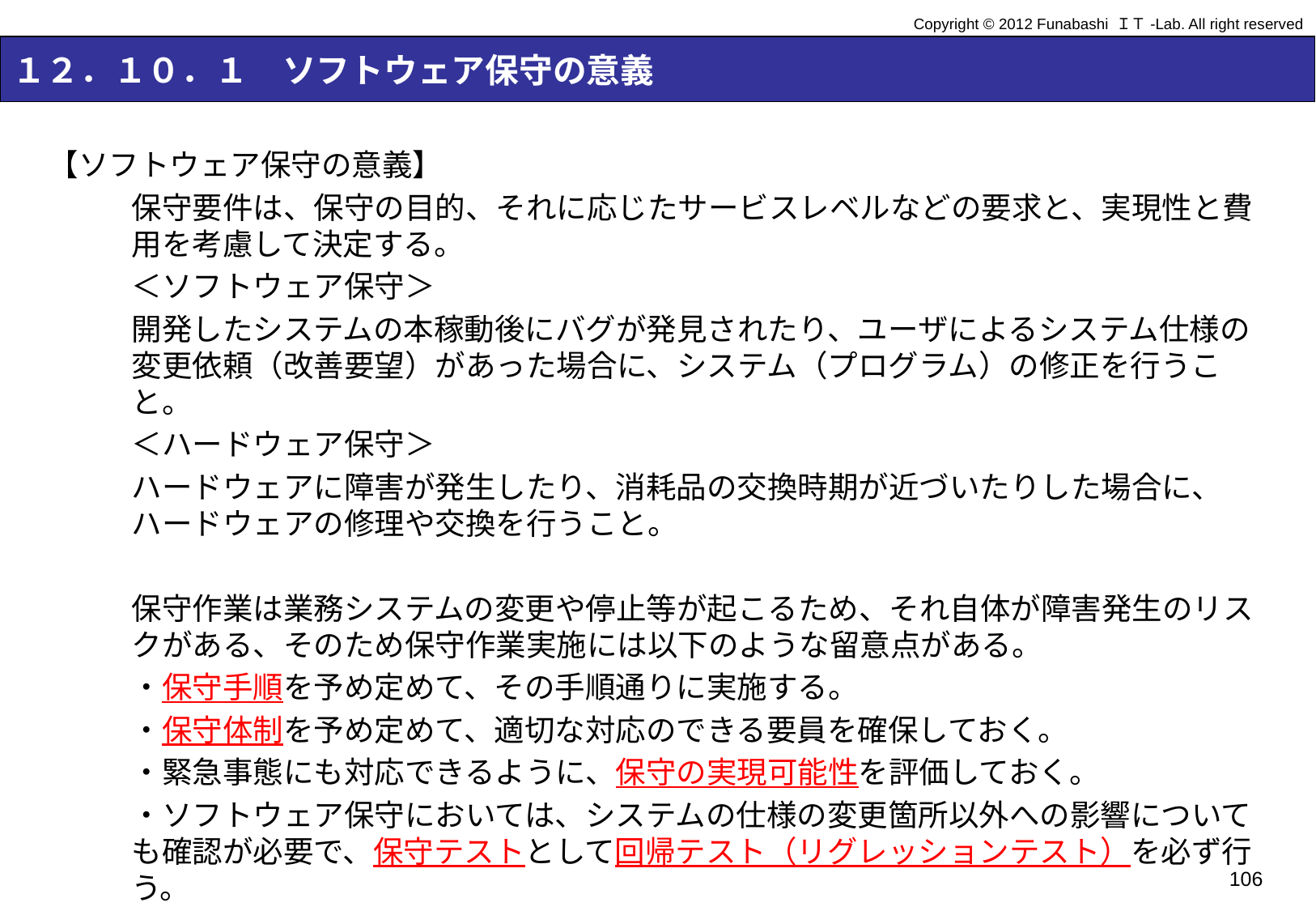

Copyright © 2012 Funabashi ＩＴ-Lab. All right reserved
# １２．１０．１　ソフトウェア保守の意義
【ソフトウェア保守の意義】
保守要件は、保守の目的、それに応じたサービスレベルなどの要求と、実現性と費用を考慮して決定する。
＜ソフトウェア保守＞
開発したシステムの本稼動後にバグが発見されたり、ユーザによるシステム仕様の変更依頼（改善要望）があった場合に、システム（プログラム）の修正を行うこと。
＜ハードウェア保守＞
ハードウェアに障害が発生したり、消耗品の交換時期が近づいたりした場合に、ハードウェアの修理や交換を行うこと。

保守作業は業務システムの変更や停止等が起こるため、それ自体が障害発生のリスクがある、そのため保守作業実施には以下のような留意点がある。
・保守手順を予め定めて、その手順通りに実施する。
・保守体制を予め定めて、適切な対応のできる要員を確保しておく。
・緊急事態にも対応できるように、保守の実現可能性を評価しておく。
・ソフトウェア保守においては、システムの仕様の変更箇所以外への影響についても確認が必要で、保守テストとして回帰テスト（リグレッションテスト）を必ず行う。
106